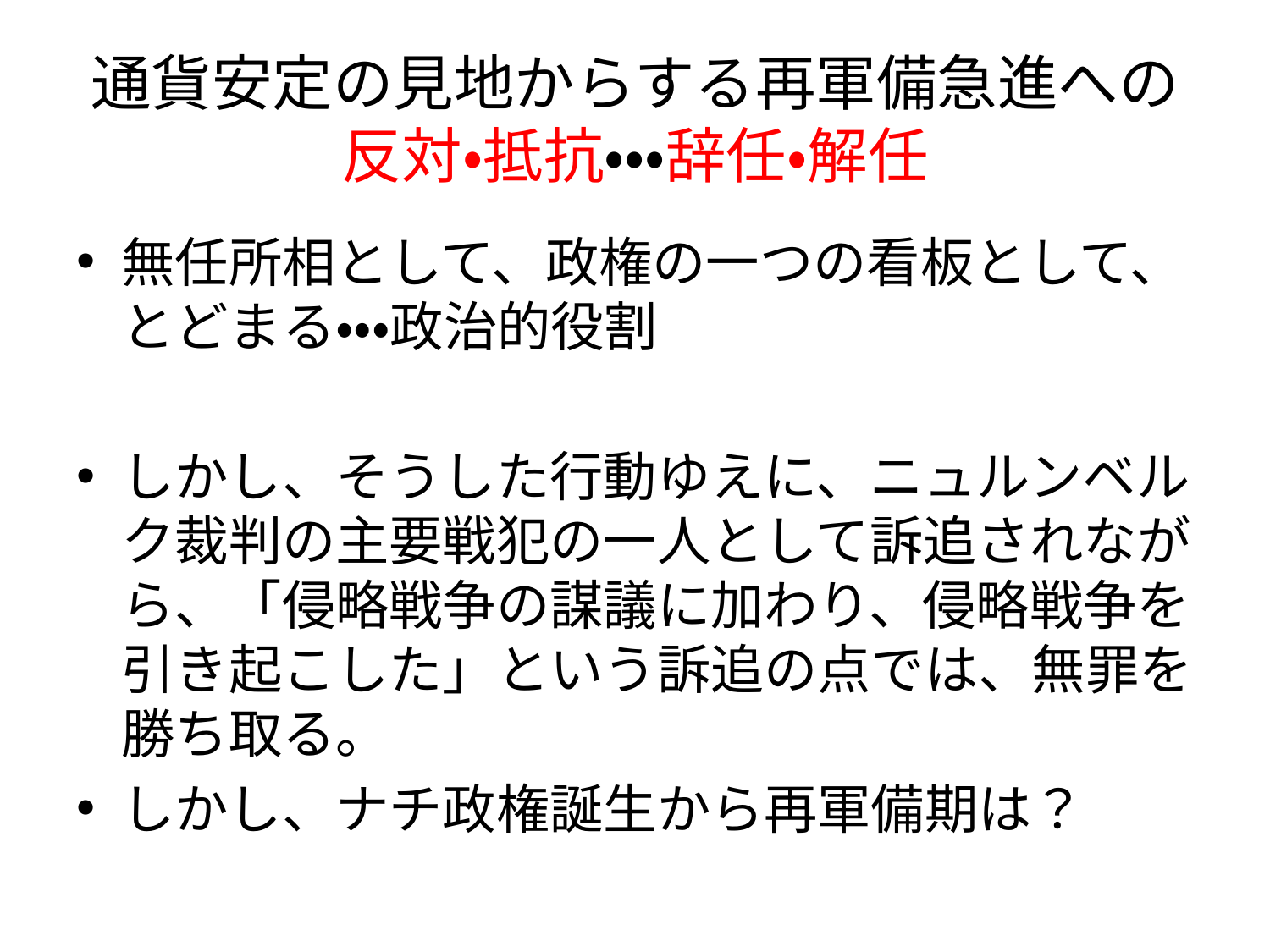

# 通貨安定の見地からする再軍備急進への反対・抵抗・・・辞任・解任
無任所相として、政権の一つの看板として、とどまる・・・政治的役割

しかし、そうした行動ゆえに、ニュルンベルク裁判の主要戦犯の一人として訴追されながら、「侵略戦争の謀議に加わり、侵略戦争を引き起こした」という訴追の点では、無罪を勝ち取る。
しかし、ナチ政権誕生から再軍備期は？